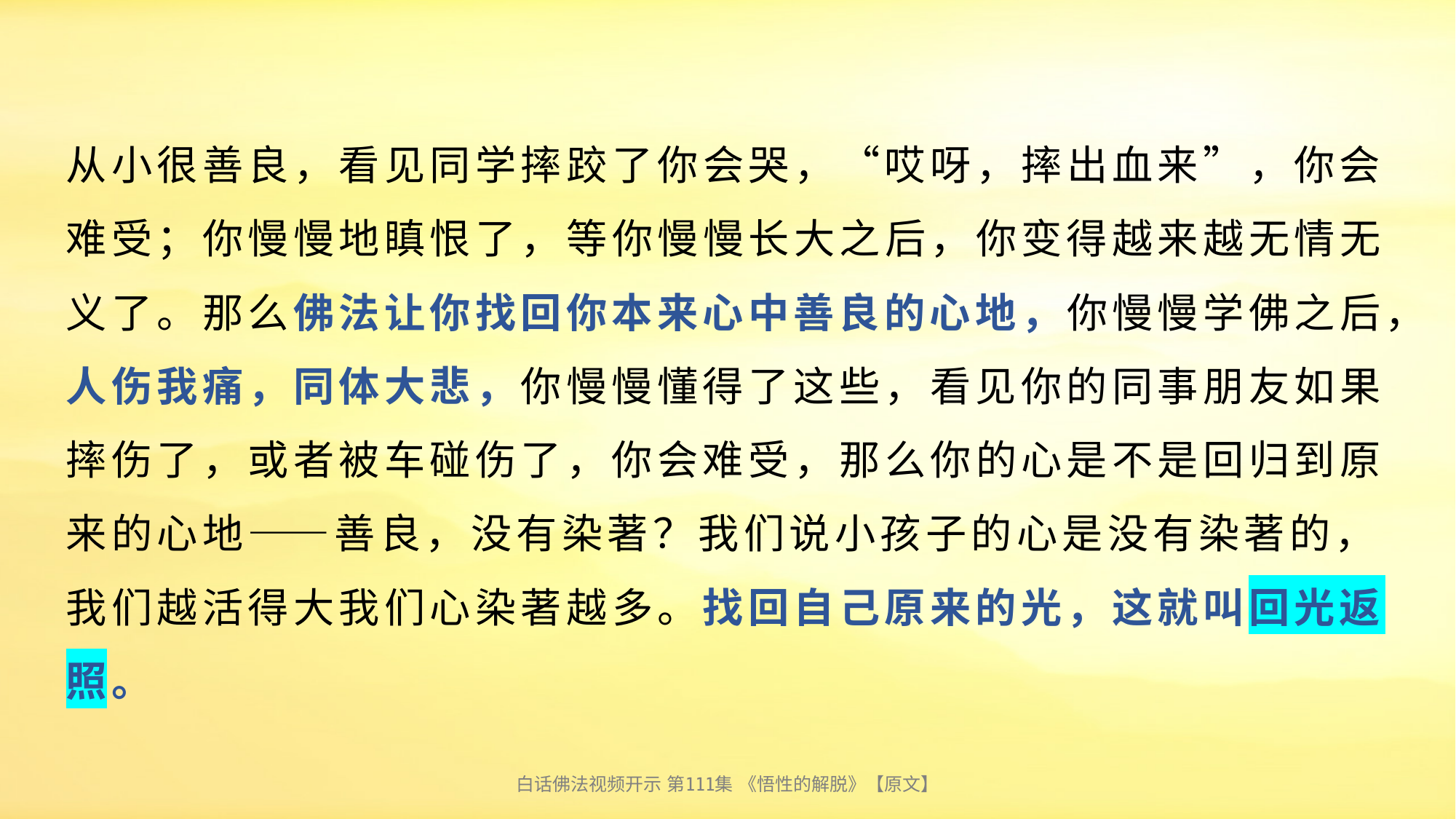

# 从小很善良，看见同学摔跤了你会哭，“哎呀，摔出血来”，你会难受；你慢慢地瞋恨了，等你慢慢长大之后，你变得越来越无情无义了。那么佛法让你找回你本来心中善良的心地，你慢慢学佛之后，人伤我痛，同体大悲，你慢慢懂得了这些，看见你的同事朋友如果摔伤了，或者被车碰伤了，你会难受，那么你的心是不是回归到原来的心地——善良，没有染著？我们说小孩子的心是没有染著的，我们越活得大我们心染著越多。找回自己原来的光，这就叫回光返照。
白话佛法视频开示 第111集 《悟性的解脱》【原文】